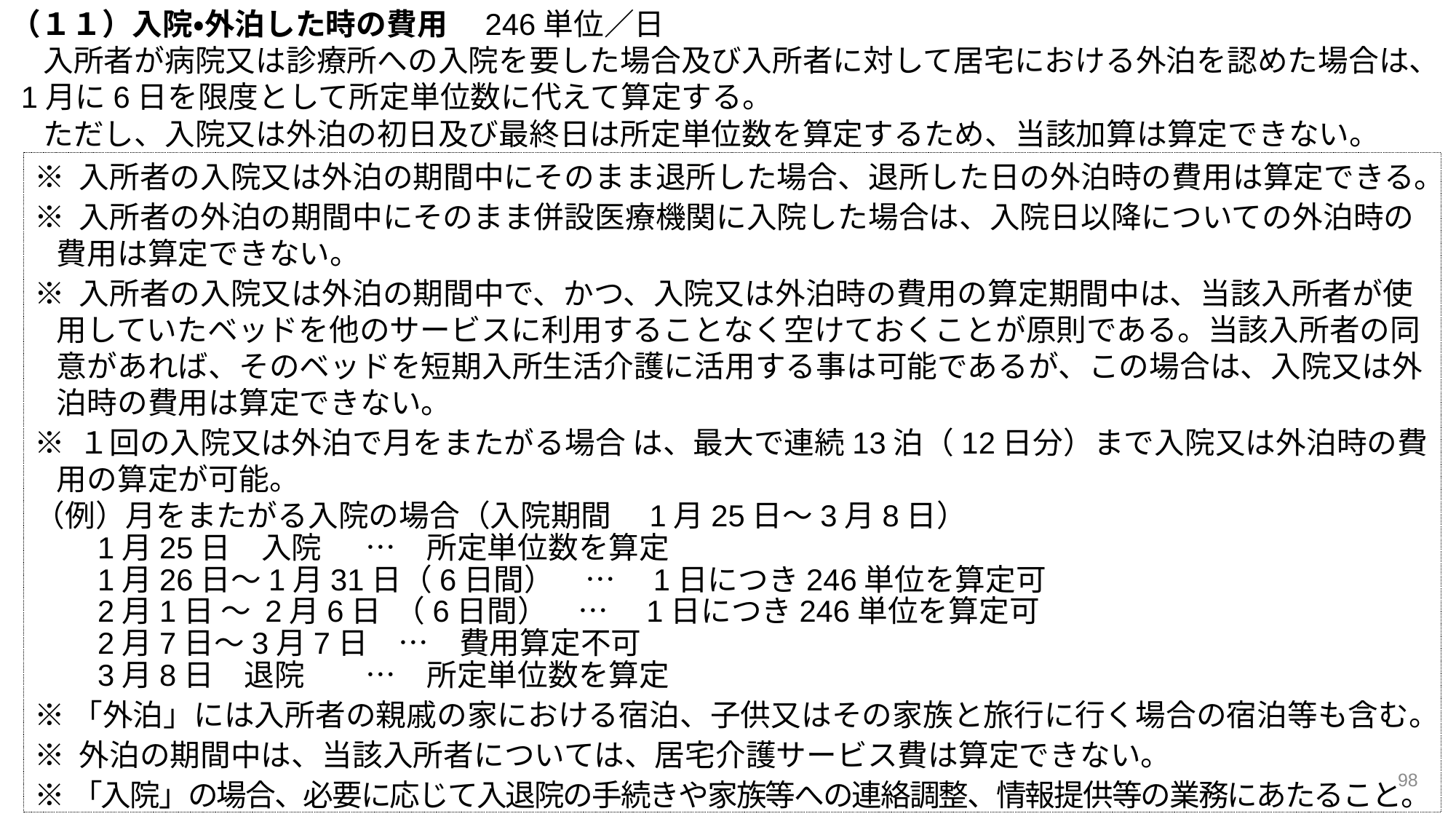

（１１）入院・外泊した時の費用　246単位／日
入所者が病院又は診療所への入院を要した場合及び入所者に対して居宅における外泊を認めた場合は、1月に6日を限度として所定単位数に代えて算定する。
ただし、入院又は外泊の初日及び最終日は所定単位数を算定するため、当該加算は算定できない。
※ 入所者の入院又は外泊の期間中にそのまま退所した場合、退所した日の外泊時の費用は算定できる。

※ 入所者の外泊の期間中にそのまま併設医療機関に入院した場合は、入院日以降についての外泊時の費用は算定できない。

※ 入所者の入院又は外泊の期間中で、かつ、入院又は外泊時の費用の算定期間中は、当該入所者が使用していたベッドを他のサービスに利用することなく空けておくことが原則である。当該入所者の同意があれば、そのベッドを短期入所生活介護に活用する事は可能であるが、この場合は、入院又は外泊時の費用は算定できない。

※ １回の入院又は外泊で月をまたがる場合 は、最大で連続13泊（12日分）まで入院又は外泊時の費用の算定が可能。
（例）月をまたがる入院の場合（入院期間　1月25日～3月8日）
1月25日　入院　  …　所定単位数を算定
1月26日～1月31日（6日間）　…　1日につき246単位を算定可
2月1日 ～ 2月6日  （6日間）　…　1日につき246単位を算定可
2月7日～3月7日　…　費用算定不可
3月8日　退院　　…　所定単位数を算定

※「外泊」には入所者の親戚の家における宿泊、子供又はその家族と旅行に行く場合の宿泊等も含む。

※ 外泊の期間中は、当該入所者については、居宅介護サービス費は算定できない。

※「入院」の場合、必要に応じて入退院の手続きや家族等への連絡調整、情報提供等の業務にあたること。
98